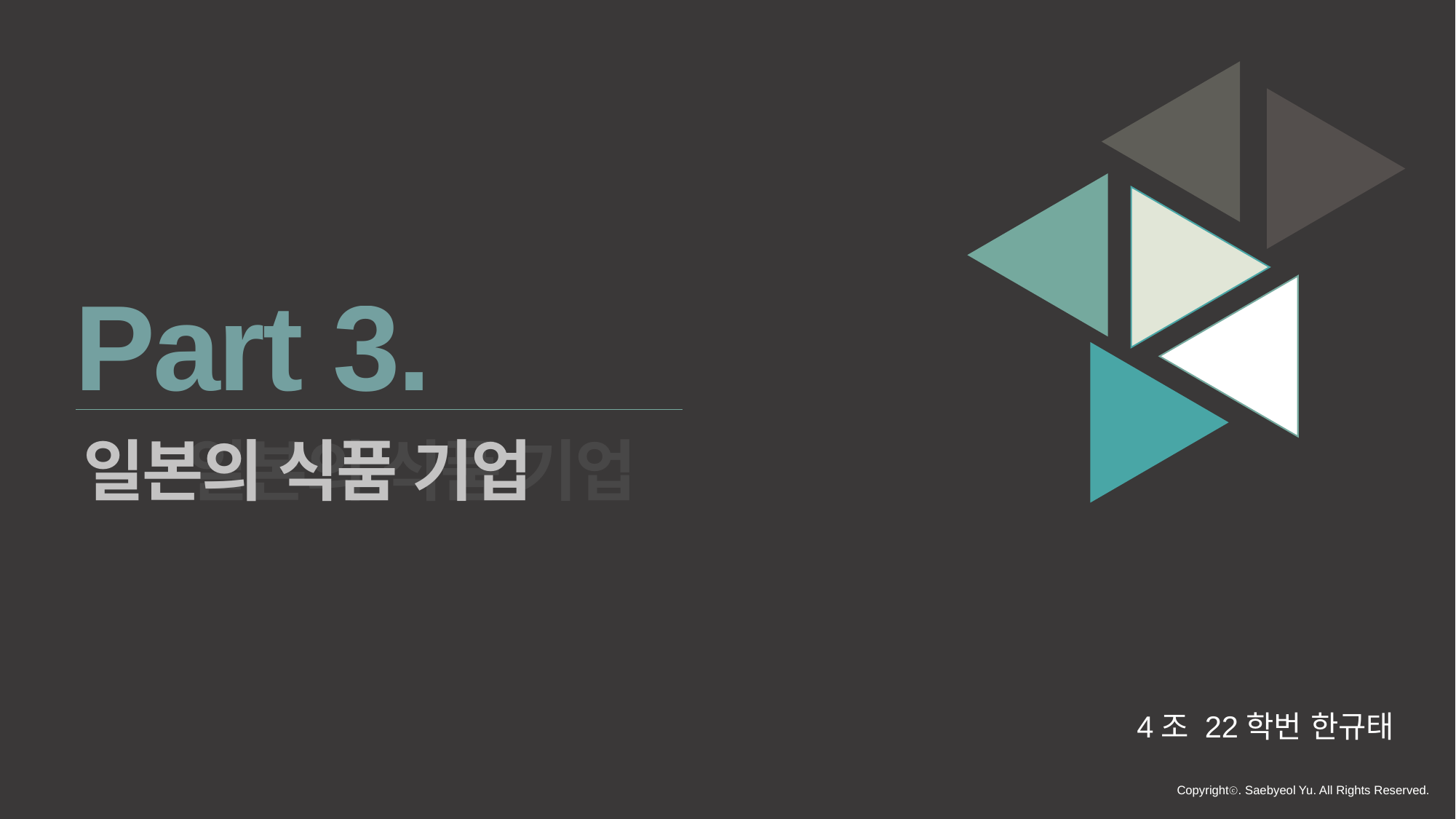

Part 3.
일본의 식품 기업
일본의 식품 기업
4조 22학번 한규태
Copyrightⓒ. Saebyeol Yu. All Rights Reserved.